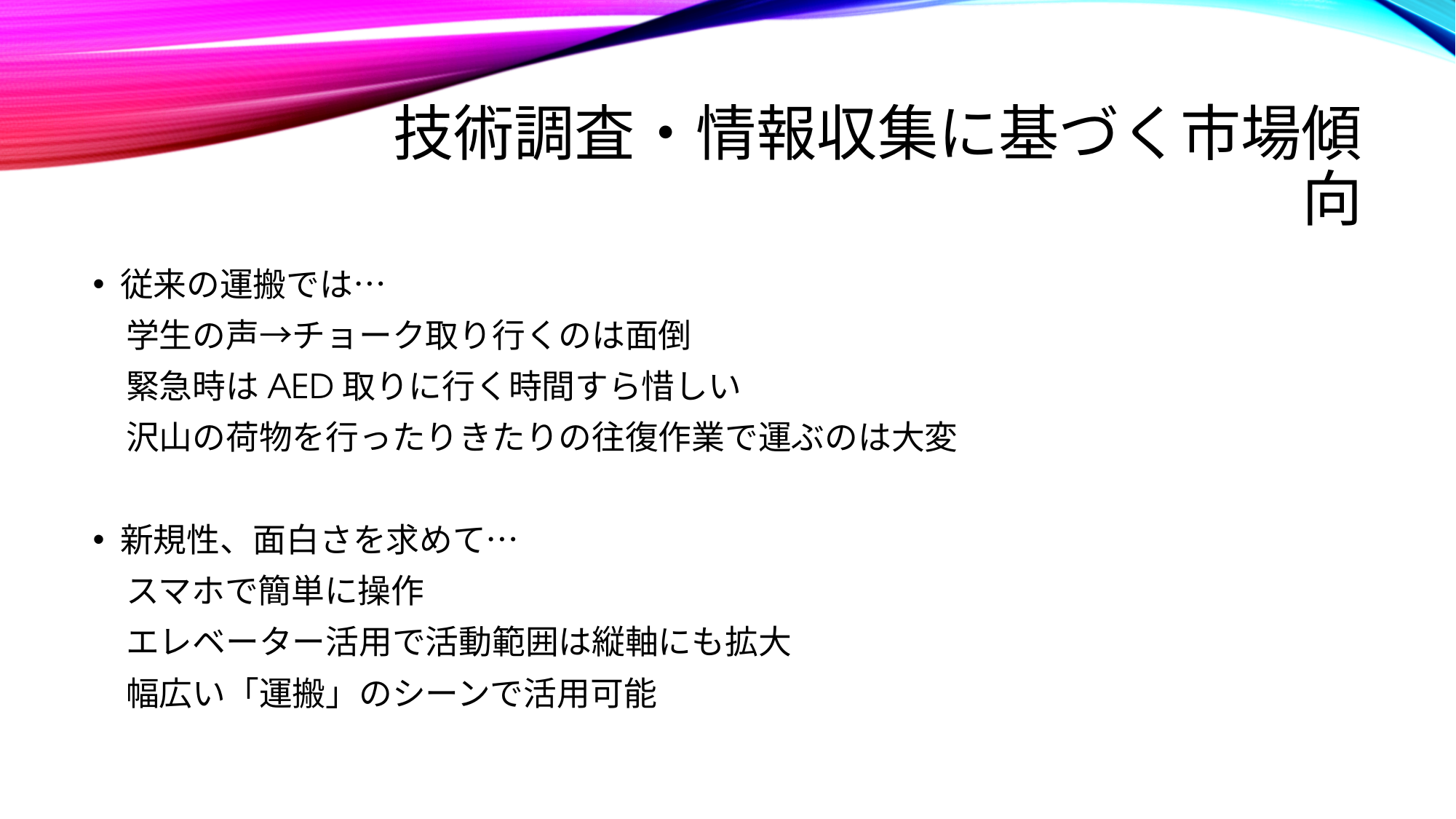

# 技術調査・情報収集に基づく市場傾向
従来の運搬では…
　学生の声→チョーク取り行くのは面倒
　緊急時はAED取りに行く時間すら惜しい
　沢山の荷物を行ったりきたりの往復作業で運ぶのは大変

新規性、面白さを求めて…
　スマホで簡単に操作
　エレベーター活用で活動範囲は縦軸にも拡大
　幅広い「運搬」のシーンで活用可能